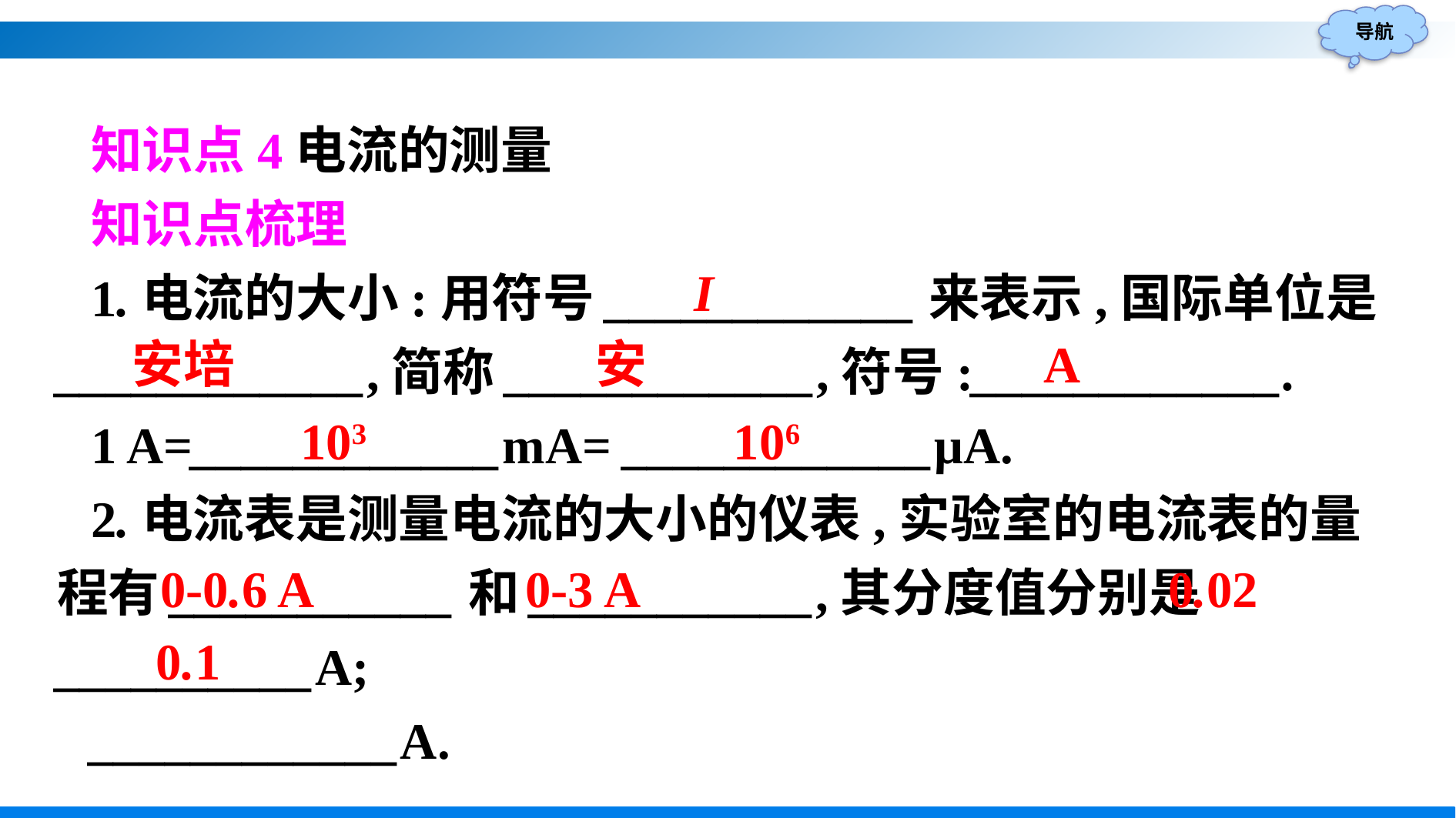

知识点4电流的测量
知识点梳理
1.电流的大小:用符号____________来表示,国际单位是____________,简称____________,符号:____________.
1 A=____________mA= ____________μA.
2.电流表是测量电流的大小的仪表,实验室的电流表的量程有___________和___________,其分度值分别是__________A;
____________A.
I
A
安培
安
103
106
0-3 A
0.02
0-0.6 A
0.1